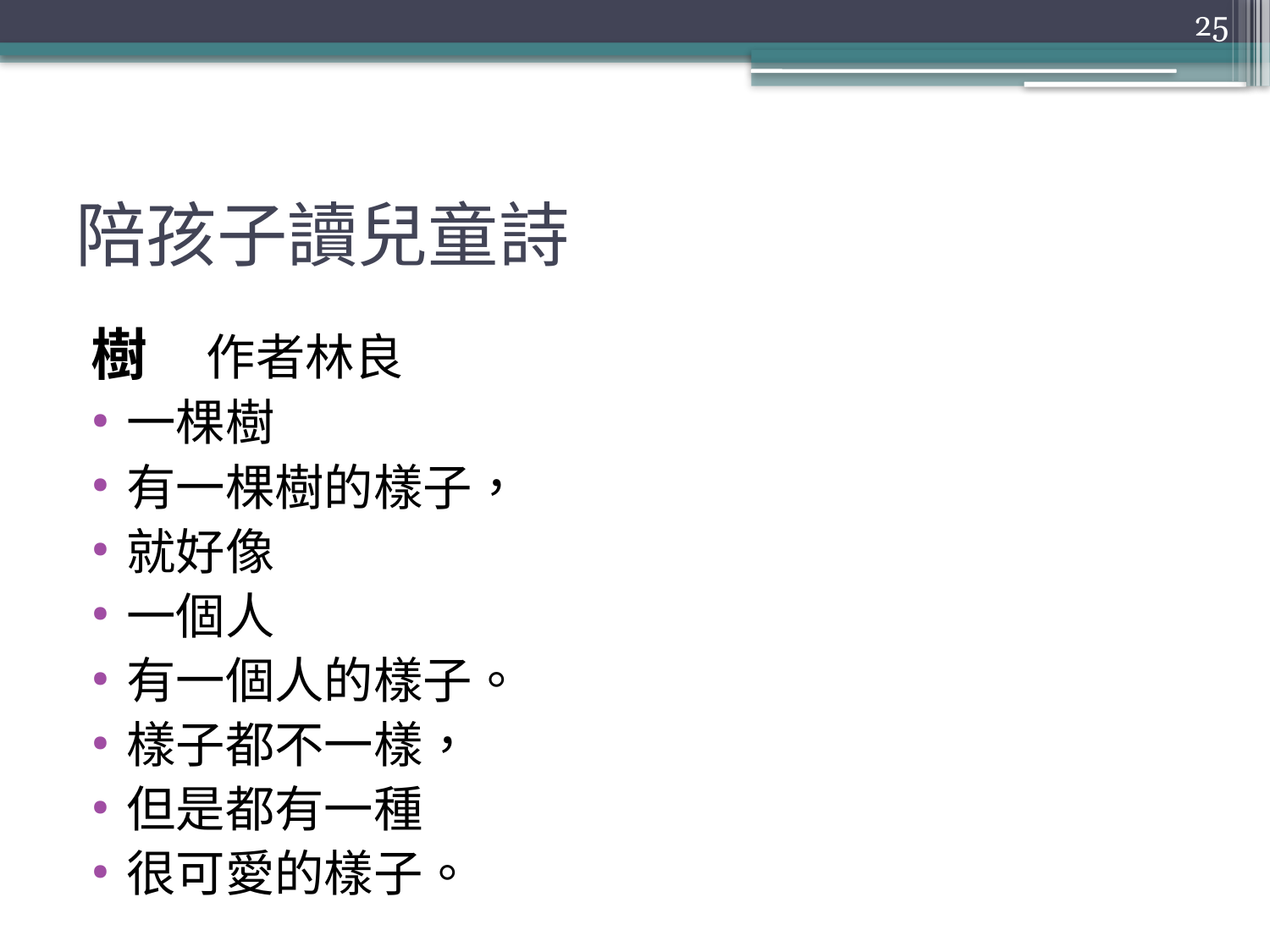

25

# 陪孩子讀兒童詩
樹     作者林良
一棵樹
有一棵樹的樣子，
就好像
一個人
有一個人的樣子。
樣子都不一樣，
但是都有一種
很可愛的樣子。